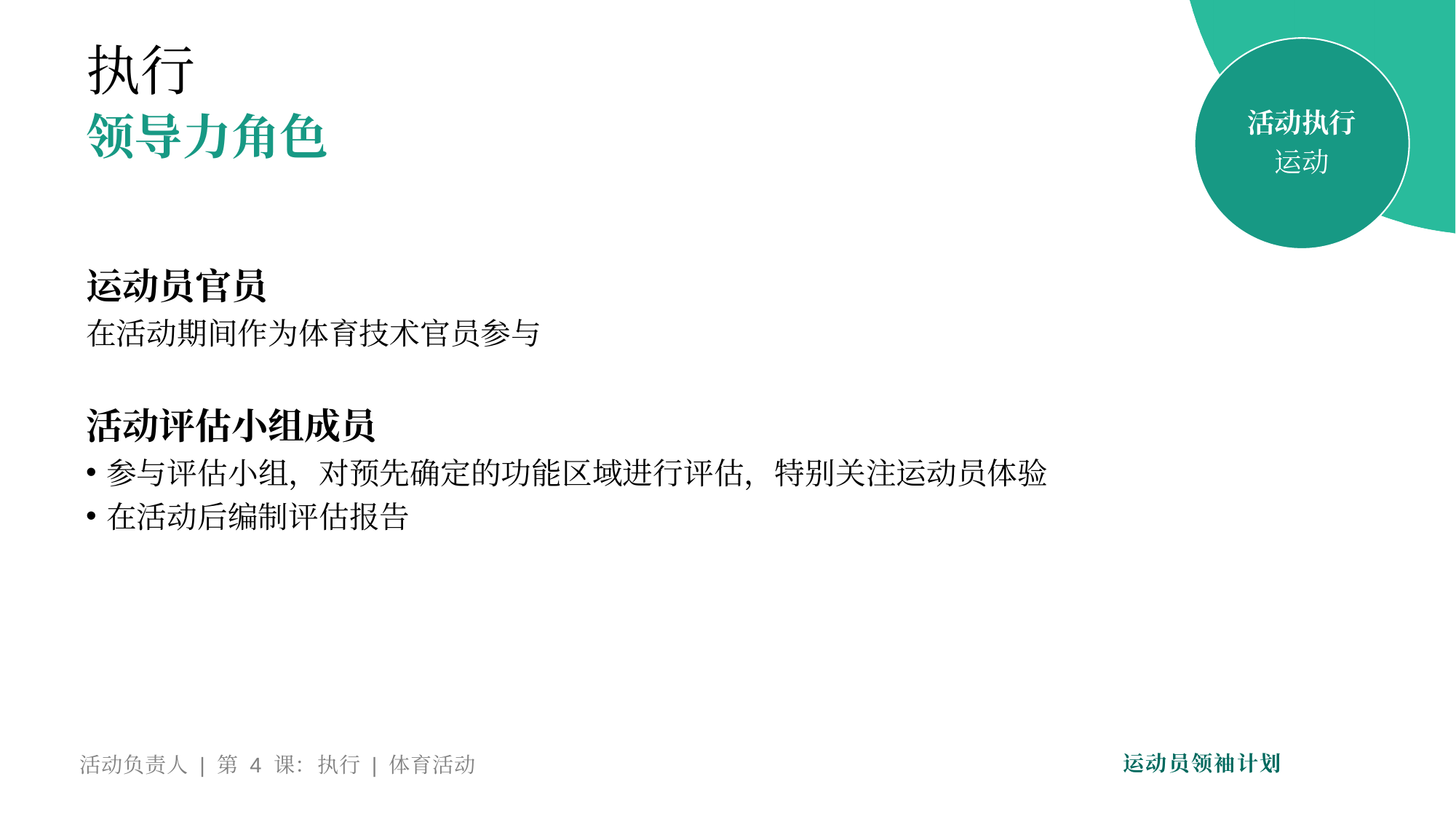

执行

活动执行
运动
领导力角色
运动员官员
在活动期间作为体育技术官员参与

活动评估小组成员
参与评估小组，对预先确定的功能区域进行评估，特别关注运动员体验
在活动后编制评估报告
活动负责人 | 第 4 课：执行 | 体育活动